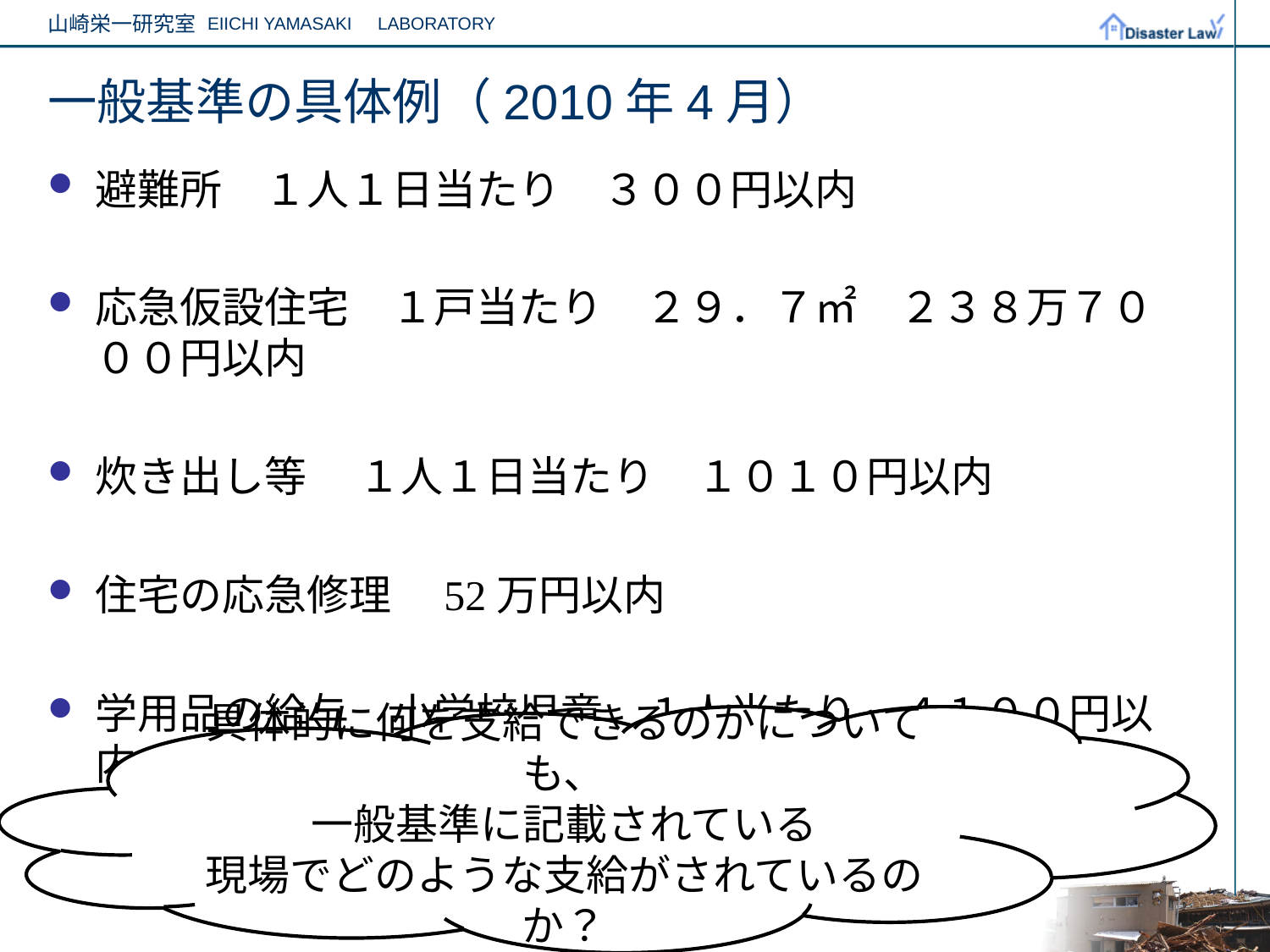

# 一般基準の具体例（2010年4月）
避難所　１人１日当たり　３００円以内

応急仮設住宅　１戸当たり　２９．７㎡　２３８万７０００円以内

炊き出し等　 １人１日当たり　１０１０円以内

住宅の応急修理　52万円以内

学用品の給与　小学校児童　１人当たり　４１００円以内
具体的に何を支給できるのかについても、
一般基準に記載されている
現場でどのような支給がされているのか？